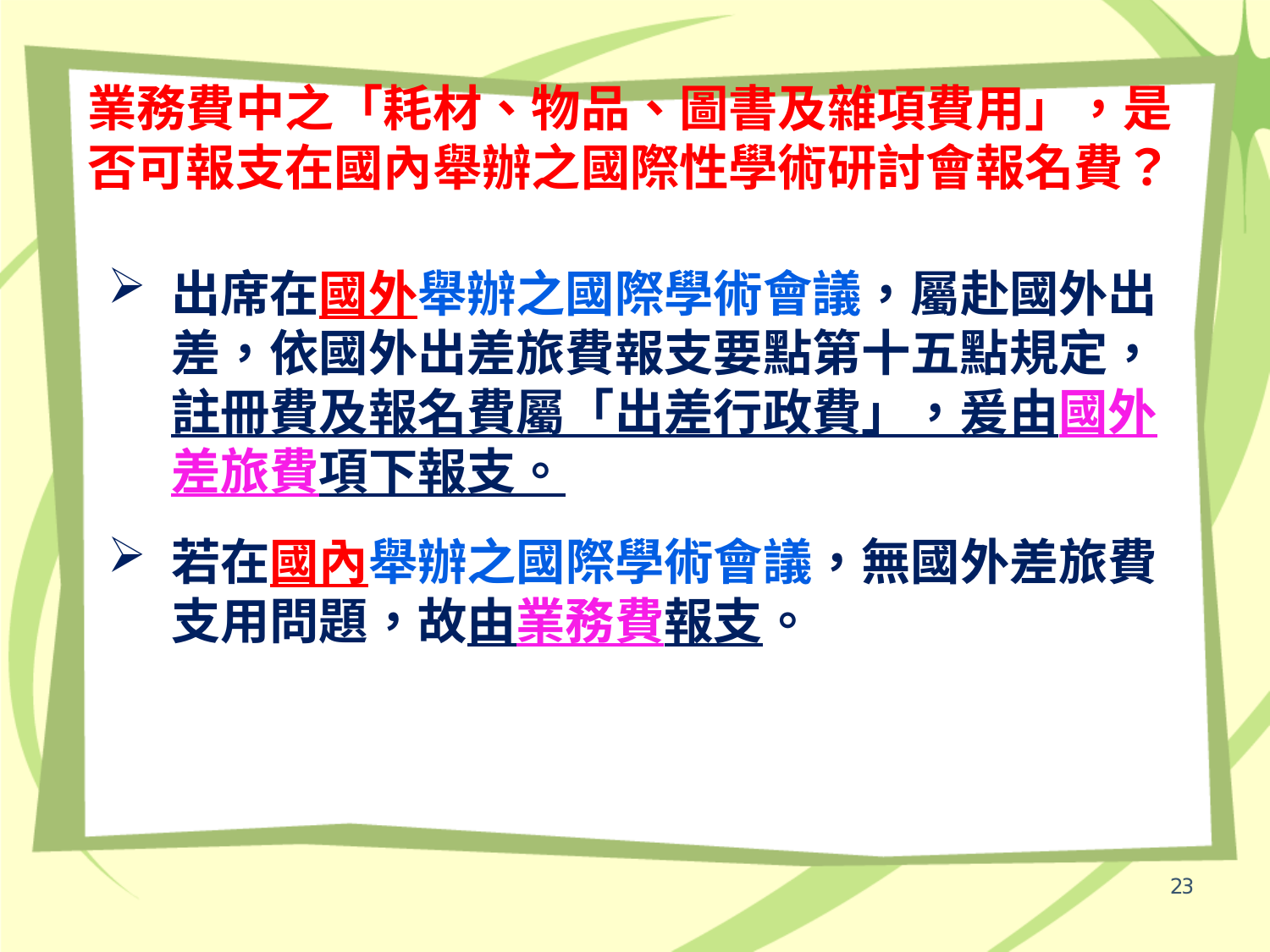

# 業務費中之「耗材、物品、圖書及雜項費用」，是否可報支在國內舉辦之國際性學術研討會報名費？
出席在國外舉辦之國際學術會議，屬赴國外出差，依國外出差旅費報支要點第十五點規定，註冊費及報名費屬「出差行政費」，爰由國外差旅費項下報支。
若在國內舉辦之國際學術會議，無國外差旅費支用問題，故由業務費報支。
23